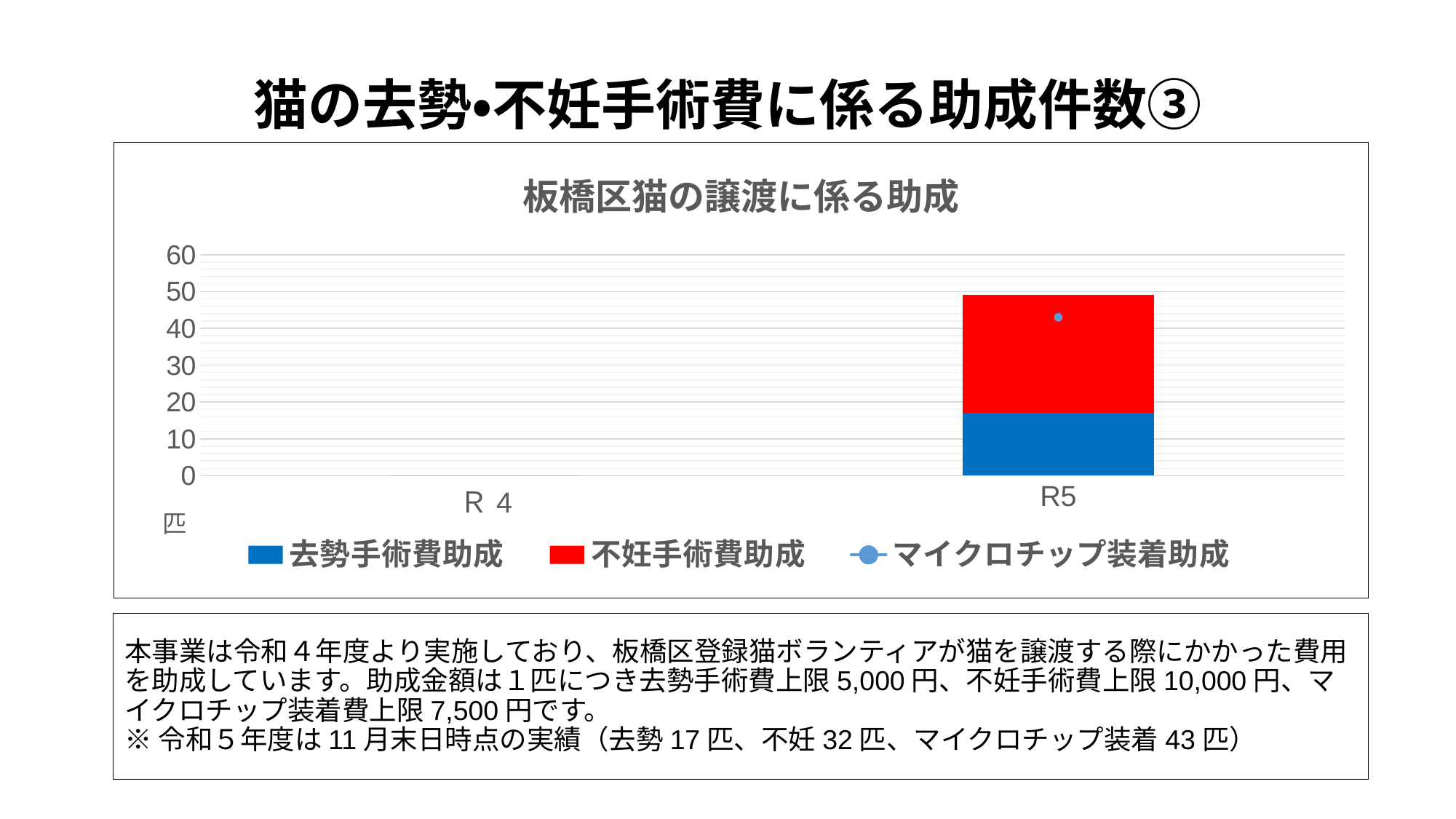

# 猫の去勢・不妊手術費に係る助成件数➂

### Chart: 板橋区猫の譲渡に係る助成

| Category | 去勢手術費助成 | 不妊手術費助成 | マイクロチップ装着助成 |
|---|---|---|---|
| Ｒ4 | 0.0 | 0.0 | None |
| R5 | 17.0 | 32.0 | 43.0 |
本事業は令和４年度より実施しており、板橋区登録猫ボランティアが猫を譲渡する際にかかった費用を助成しています。助成金額は１匹につき去勢手術費上限5,000円、不妊手術費上限10,000円、マイクロチップ装着費上限7,500円です。
※令和５年度は11月末日時点の実績（去勢17匹、不妊32匹、マイクロチップ装着43匹）